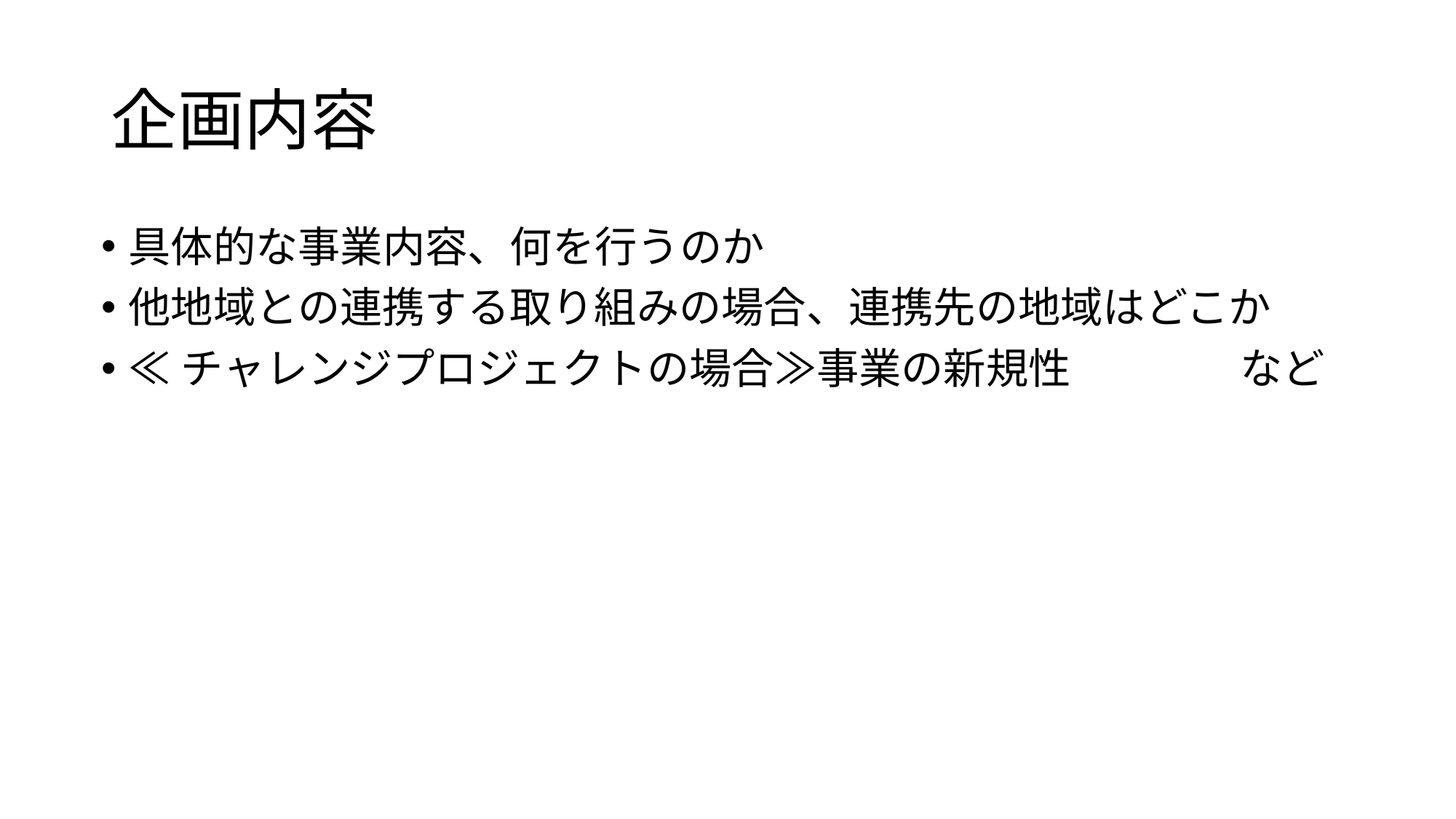

# 企画内容
具体的な事業内容、何を行うのか
他地域との連携する取り組みの場合、連携先の地域はどこか
≪チャレンジプロジェクトの場合≫事業の新規性　　　　など